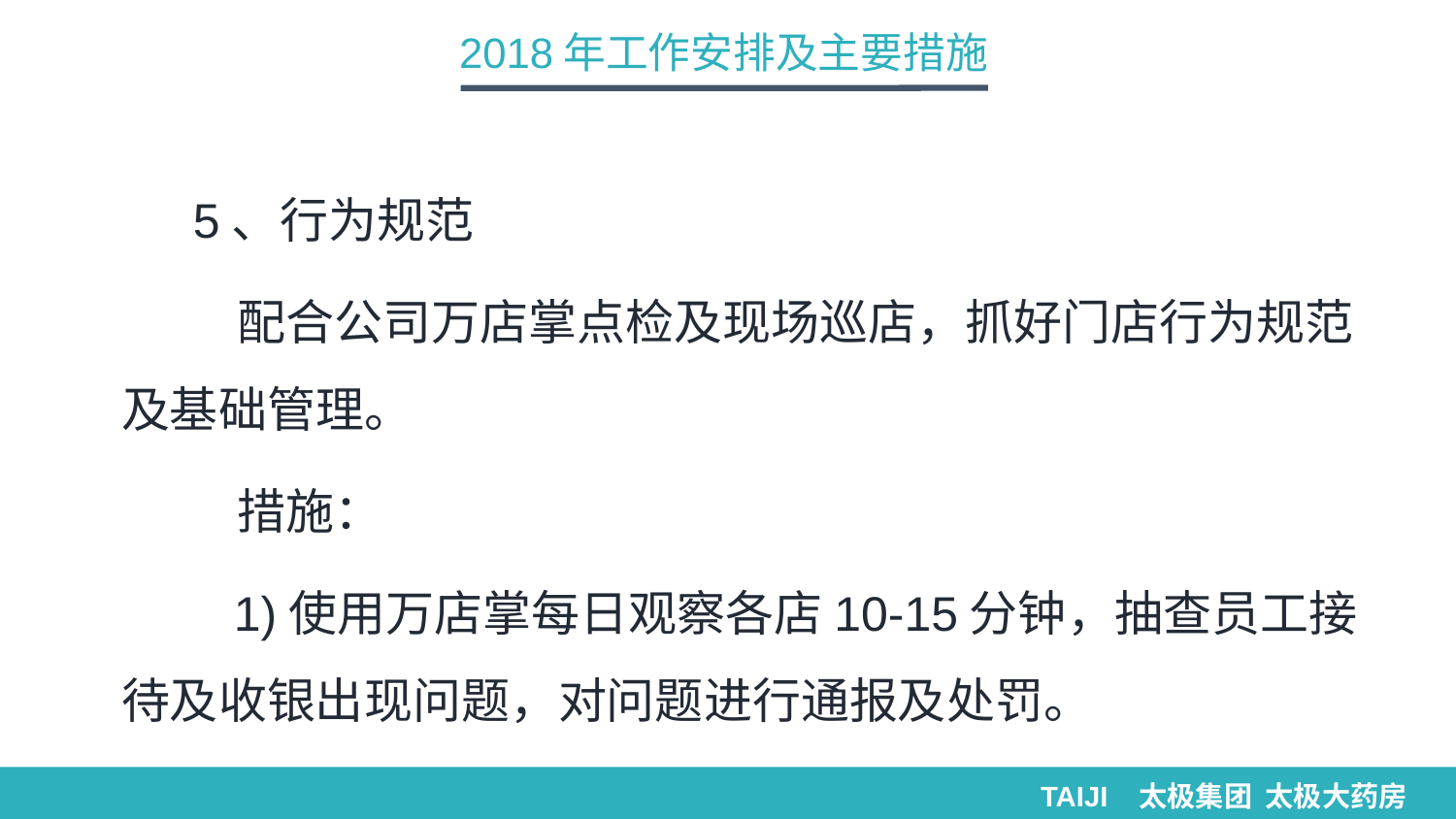

2018年工作安排及主要措施
5、行为规范
   配合公司万店掌点检及现场巡店，抓好门店行为规范及基础管理。
   措施：
   1)使用万店掌每日观察各店10-15分钟，抽查员工接待及收银出现问题，对问题进行通报及处罚。

TAIJI   太极集团  太极大药房